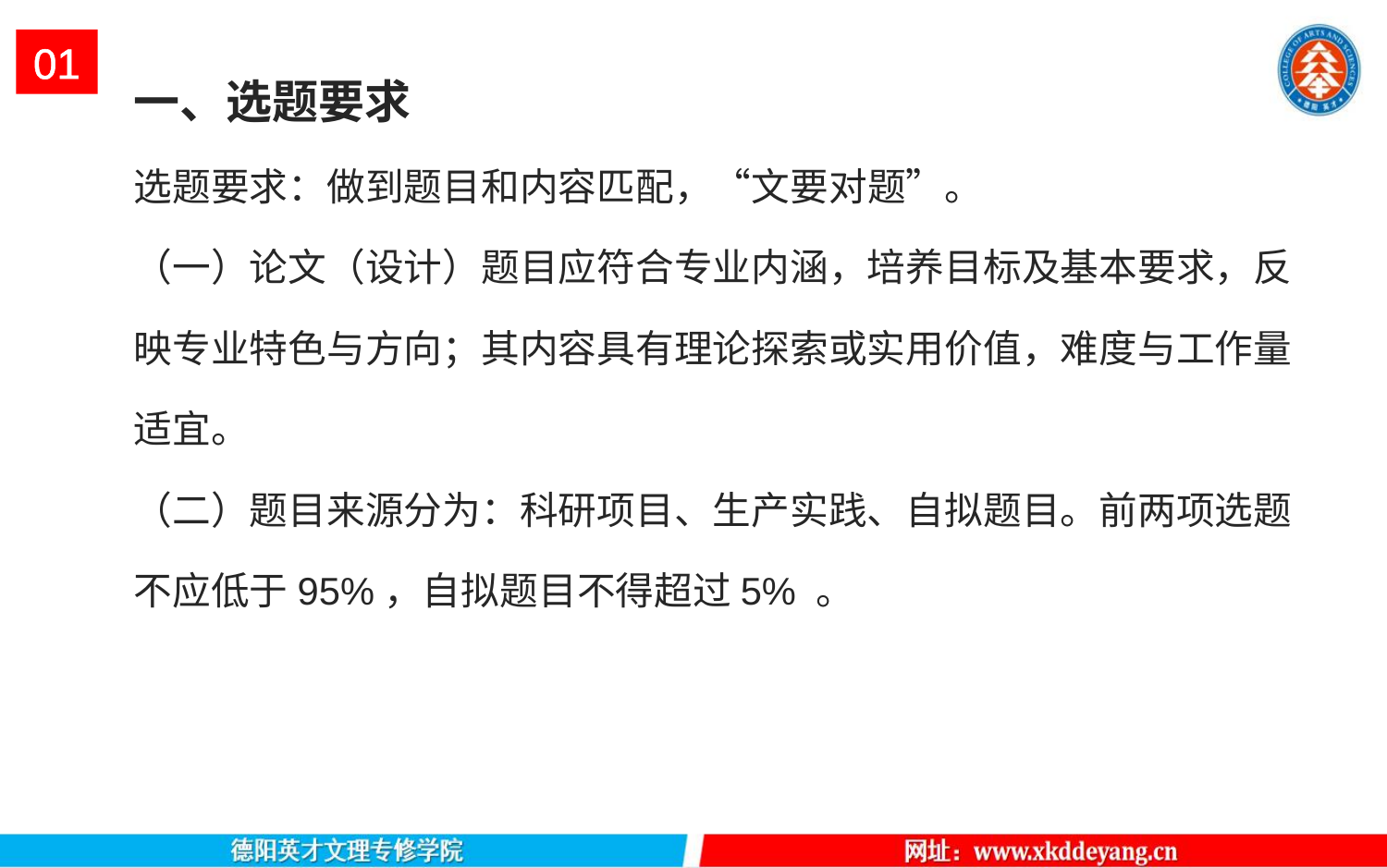

01
一、选题要求
选题要求：做到题目和内容匹配，“文要对题”。
（一）论文（设计）题目应符合专业内涵，培养目标及基本要求，反映专业特色与方向；其内容具有理论探索或实用价值，难度与工作量适宜。
（二）题目来源分为：科研项目、生产实践、自拟题目。前两项选题不应低于95%，自拟题目不得超过5% 。